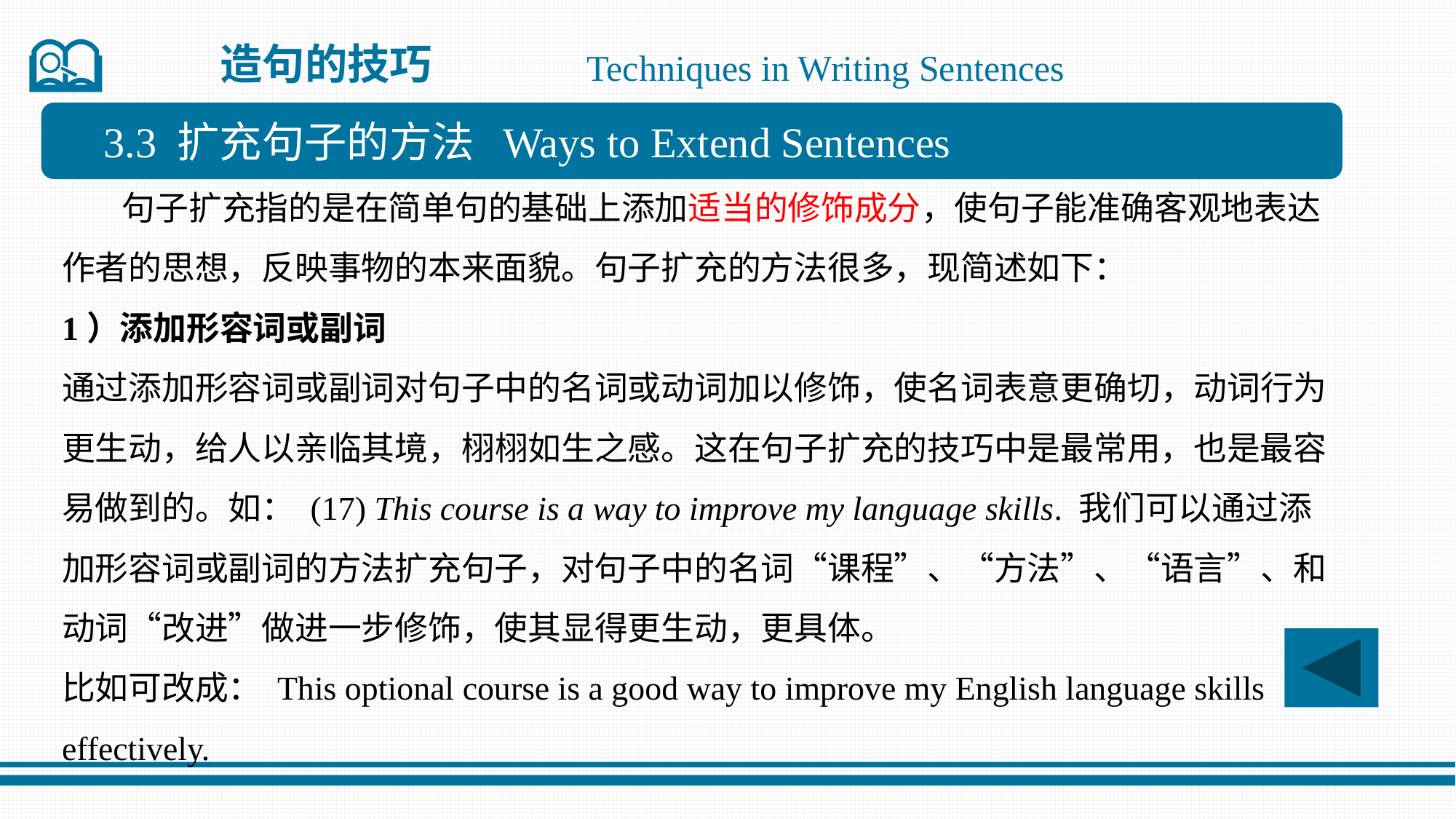

造句的技巧
Techniques in Writing Sentences
3.3 扩充句子的方法  Ways to Extend Sentences

       句子扩充指的是在简单句的基础上添加适当的修饰成分，使句子能准确客观地表达作者的思想，反映事物的本来面貌。句子扩充的方法很多，现简述如下：
1）添加形容词或副词
通过添加形容词或副词对句子中的名词或动词加以修饰，使名词表意更确切，动词行为更生动，给人以亲临其境，栩栩如生之感。这在句子扩充的技巧中是最常用，也是最容易做到的。如： (17) This course is a way to improve my language skills. 我们可以通过添加形容词或副词的方法扩充句子，对句子中的名词“课程”、“方法”、“语言”、和动词“改进”做进一步修饰，使其显得更生动，更具体。
比如可改成： This optional course is a good way to improve my English language skills effectively.